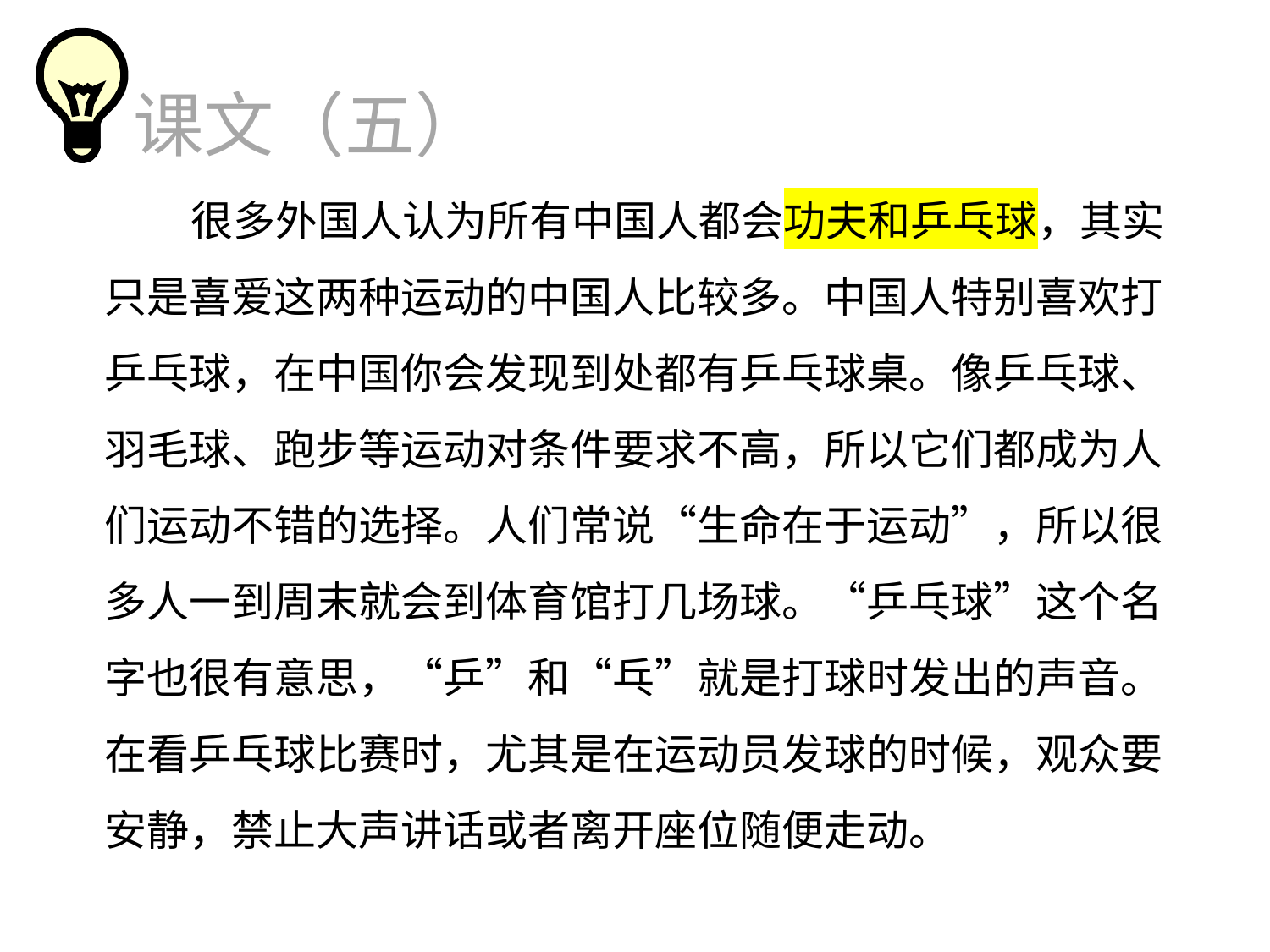

课文（五）
        很多外国人认为所有中国人都会功夫和乒乓球，其实
只是喜爱这两种运动的中国人比较多。中国人特别喜欢打
乒乓球，在中国你会发现到处都有乒乓球桌。像乒乓球、
羽毛球、跑步等运动对条件要求不高，所以它们都成为人
们运动不错的选择。人们常说“生命在于运动”，所以很
多人一到周末就会到体育馆打几场球。“乒乓球”这个名
字也很有意思，“乒”和“乓”就是打球时发出的声音。
在看乒乓球比赛时，尤其是在运动员发球的时候，观众要
安静，禁止大声讲话或者离开座位随便走动。